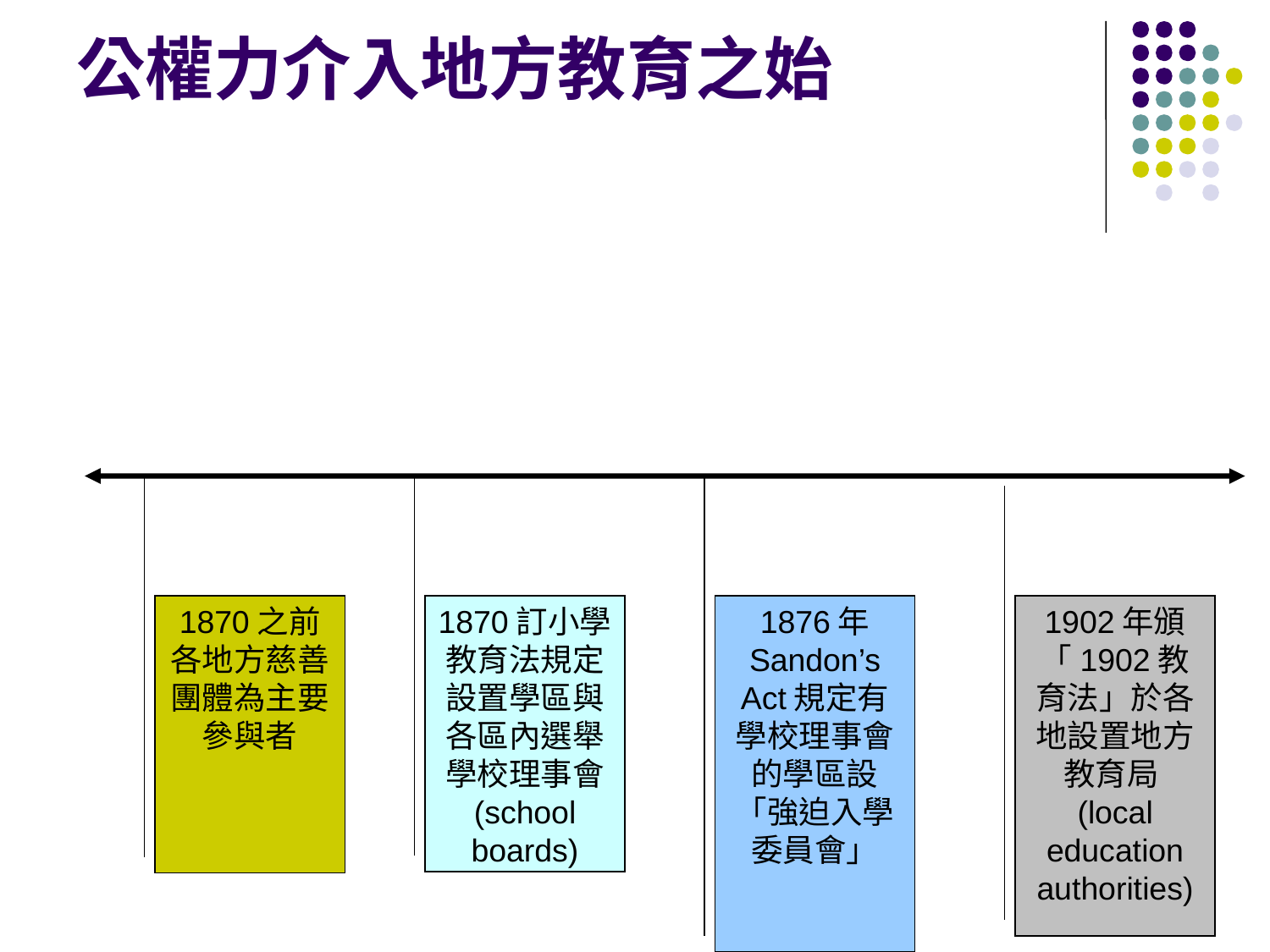

# 公權力介入地方教育之始

1870之前
各地方慈善團體為主要參與者
1870訂小學教育法規定設置學區與各區內選舉學校理事會
(school boards)
1876年 Sandon’s Act規定有學校理事會的學區設「強迫入學委員會」
1902年頒「1902教育法」於各地設置地方教育局(local education authorities)